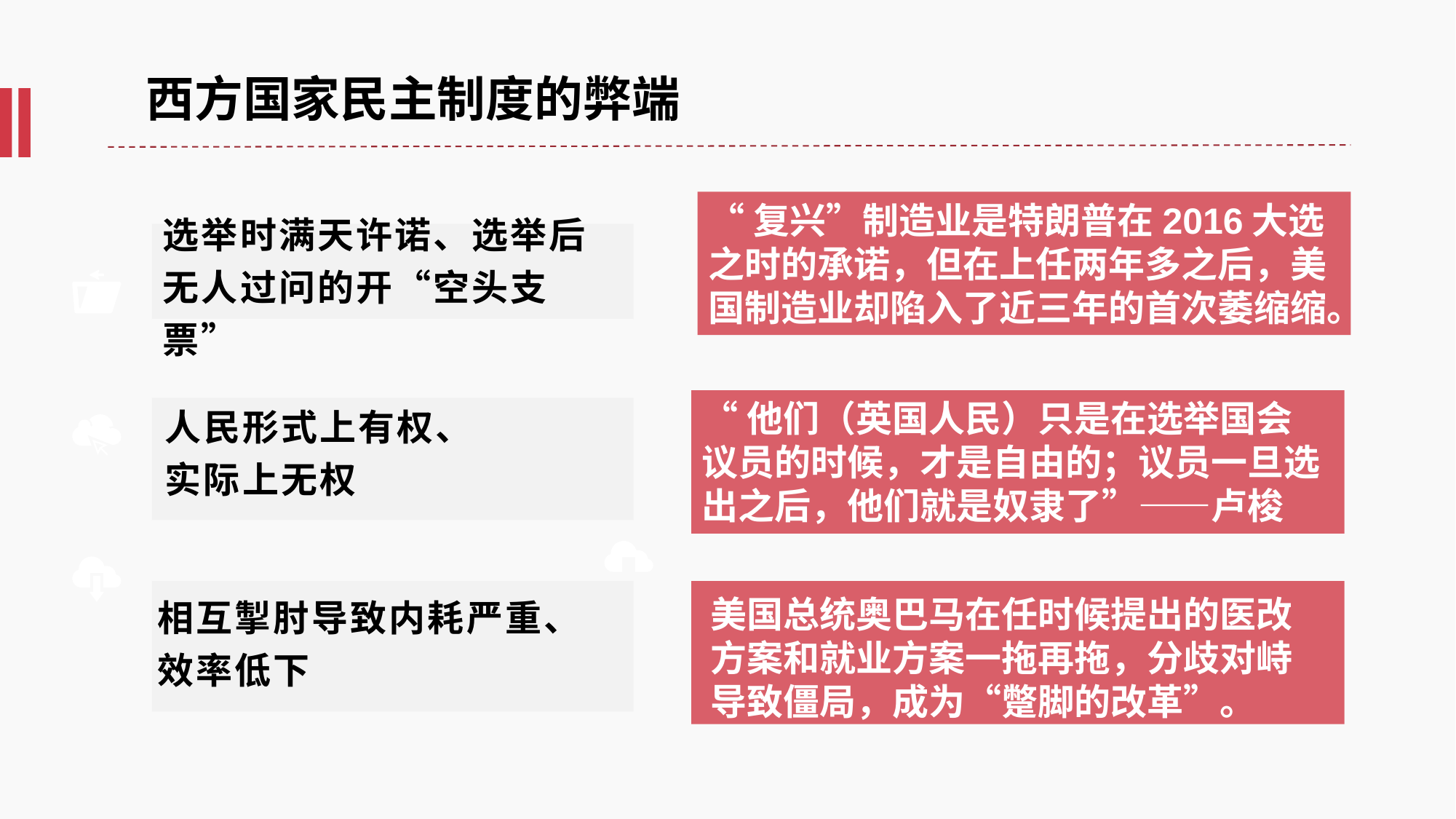

西方国家民主制度的弊端

“复兴”制造业是特朗普在2016大选之时的承诺，但在上任两年多之后，美国制造业却陷入了近三年的首次萎缩缩。
选举时满天许诺、选举后无人过问的开“空头支票”

人民形式上有权、
实际上无权
“他们（英国人民）只是在选举国会议员的时候，才是自由的；议员一旦选出之后，他们就是奴隶了”——卢梭

相互掣肘导致内耗严重、
效率低下
美国总统奥巴马在任时候提出的医改方案和就业方案一拖再拖，分歧对峙导致僵局，成为“蹩脚的改革”。